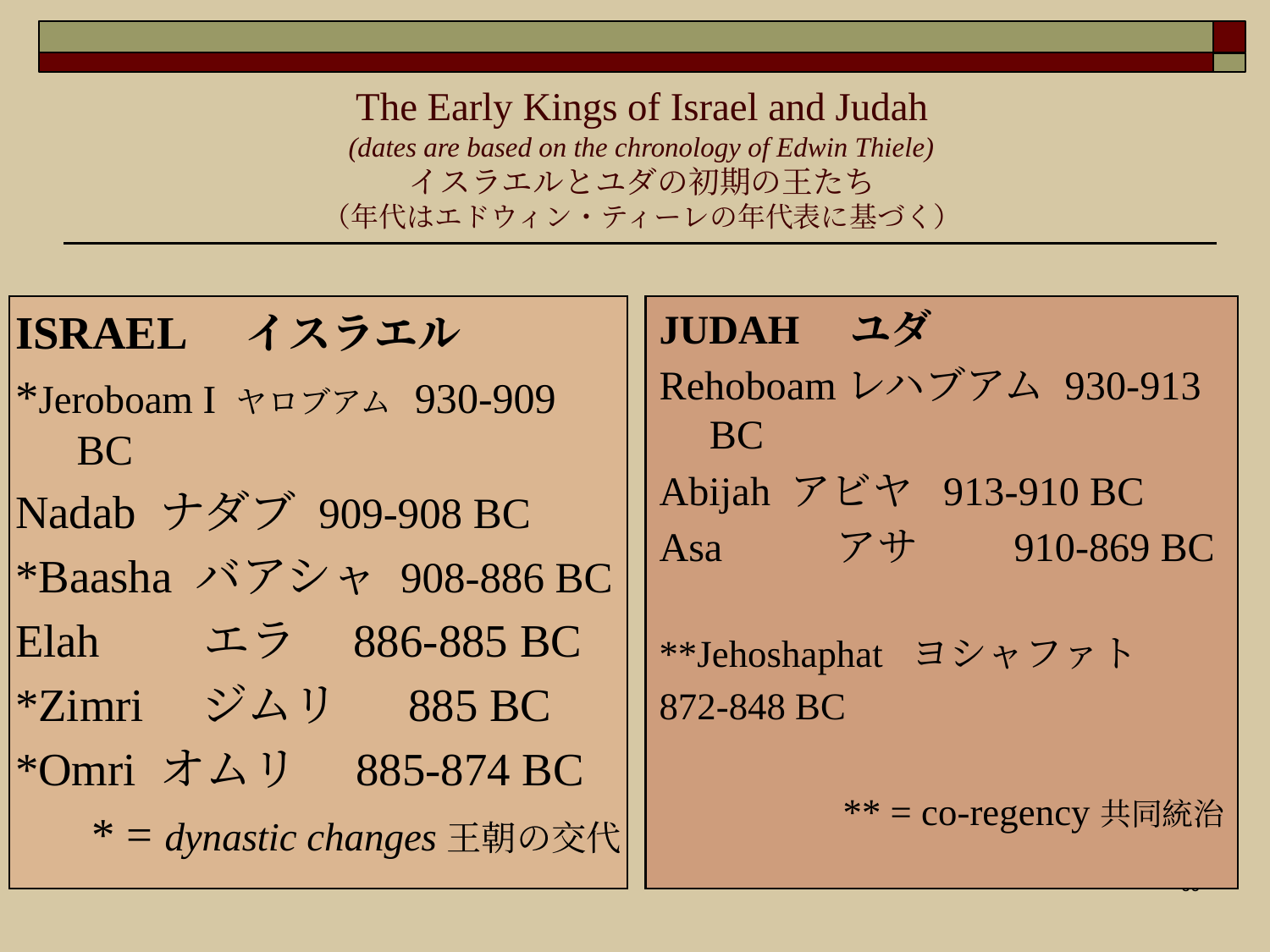

The Early Kings of Israel and Judah
(dates are based on the chronology of Edwin Thiele)
イスラエルとユダの初期の王たち
（年代はエドウィン・ティーレの年代表に基づく）
ISRAEL　イスラエル
*Jeroboam I ヤロブアム  930-909 BC
Nadab ナダブ 909-908 BC
*Baasha バアシャ 908-886 BC
Elah	エラ	 886-885 BC
*Zimri    ジムリ     885 BC
*Omri オムリ　885-874 BC
* = dynastic changes王朝の交代

JUDAH　ユダ
Rehoboamレハブアム 930-913 BC
Abijah アビヤ  913-910 BC
Asa	アサ	    910-869 BC

**Jehoshaphat  ヨシャファト
872-848 BC

** = co-regency共同統治
60